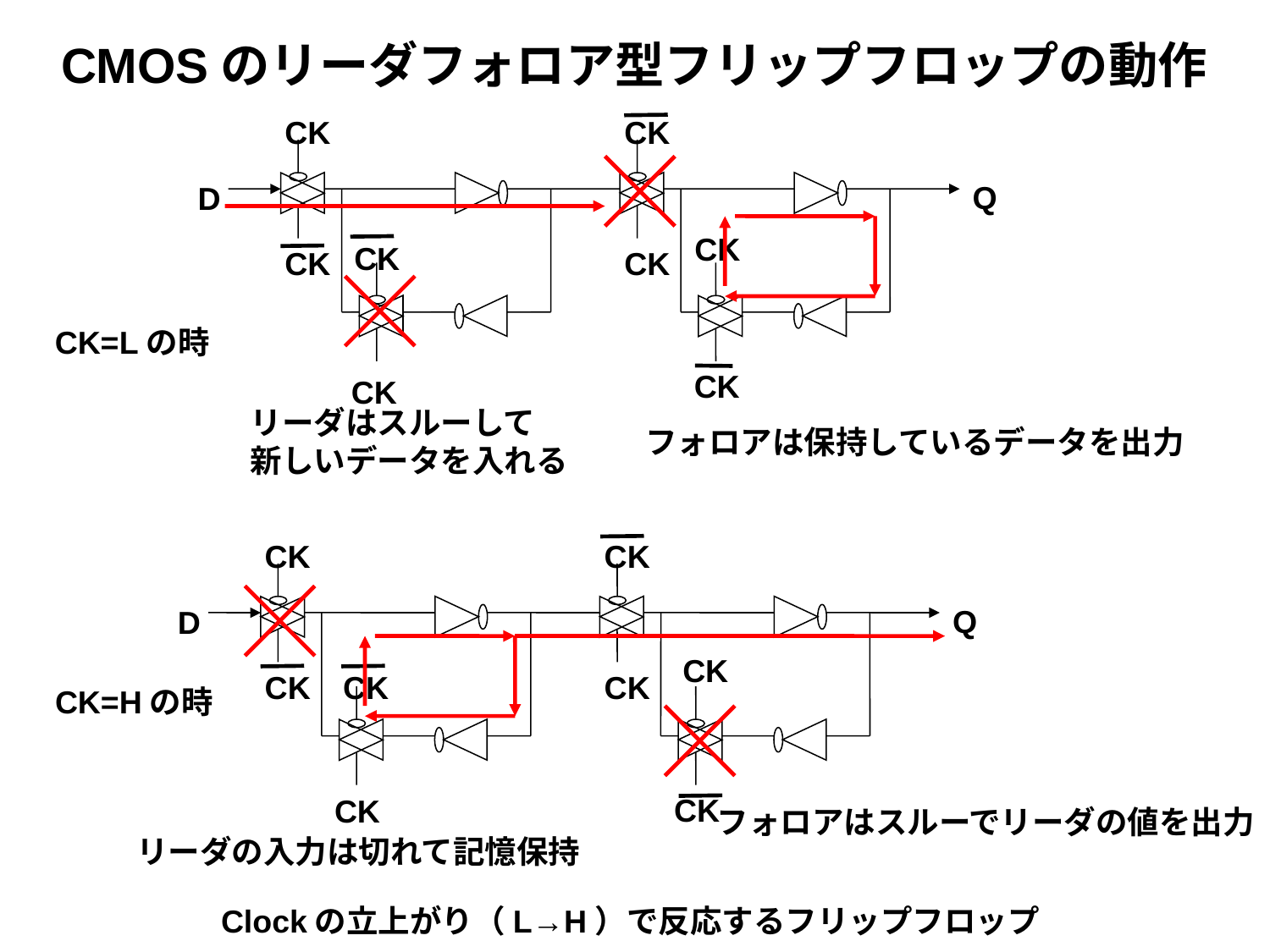

CMOSのリーダフォロア型フリップフロップの動作
CK

CK

CK

Q
D

CK

CK

CK

CK
CK

CK=Lの時
リーダはスルーして
新しいデータを入れる
フォロアは保持しているデータを出力
CK

CK

CK

Q
D

CK

CK
CK

CK

CK

CK=Hの時

フォロアはスルーでリーダの値を出力
リーダの入力は切れて記憶保持
Clockの立上がり（L→H）で反応するフリップフロップ